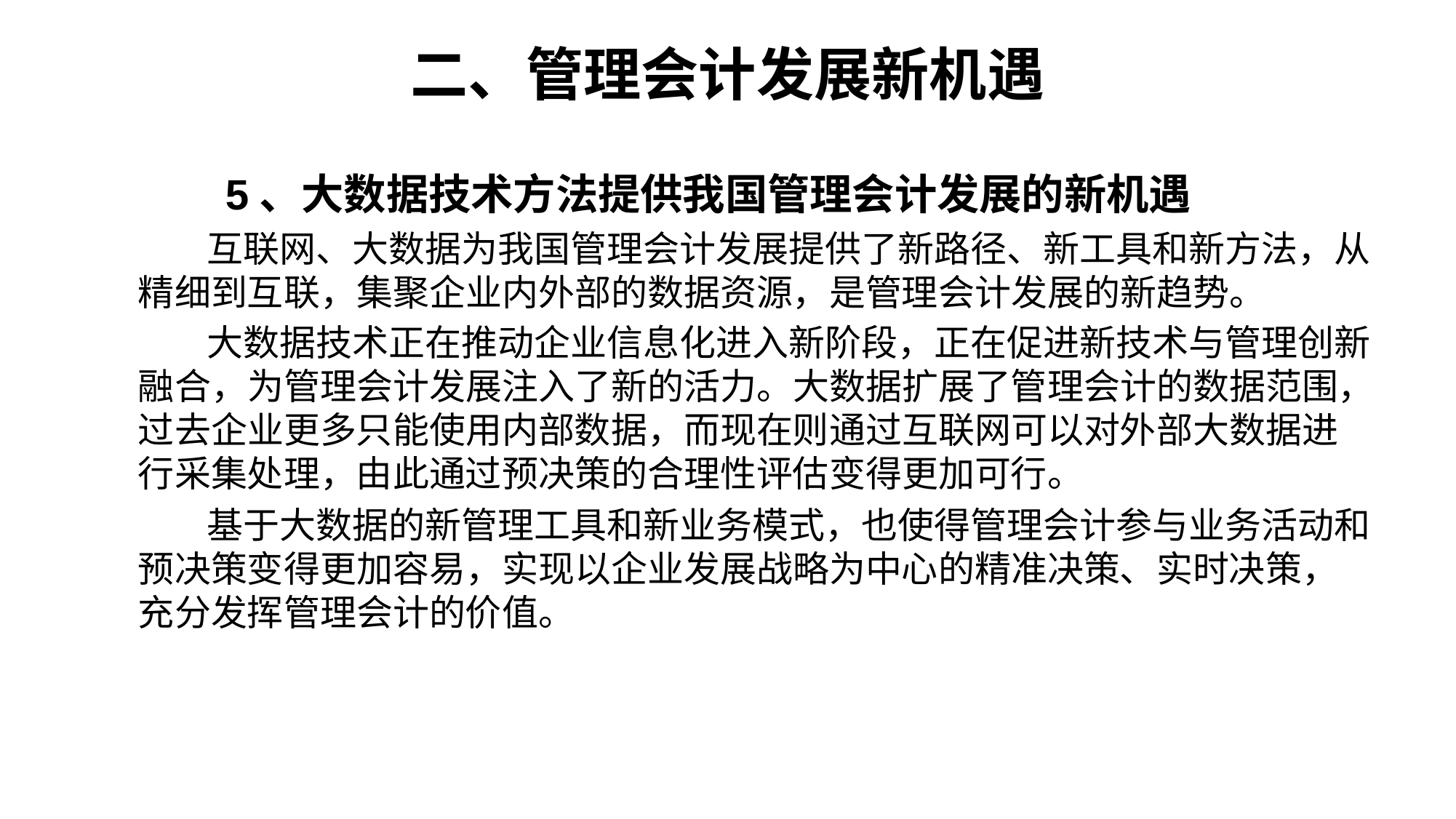

# 二、管理会计发展新机遇
            5、大数据技术方法提供我国管理会计发展的新机遇
              互联网、大数据为我国管理会计发展提供了新路径、新工具和新方法，从精细到互联，集聚企业内外部的数据资源，是管理会计发展的新趋势。
              大数据技术正在推动企业信息化进入新阶段，正在促进新技术与管理创新融合，为管理会计发展注入了新的活力。大数据扩展了管理会计的数据范围，过去企业更多只能使用内部数据，而现在则通过互联网可以对外部大数据进行采集处理，由此通过预决策的合理性评估变得更加可行。
              基于大数据的新管理工具和新业务模式，也使得管理会计参与业务活动和预决策变得更加容易，实现以企业发展战略为中心的精准决策、实时决策，充分发挥管理会计的价值。